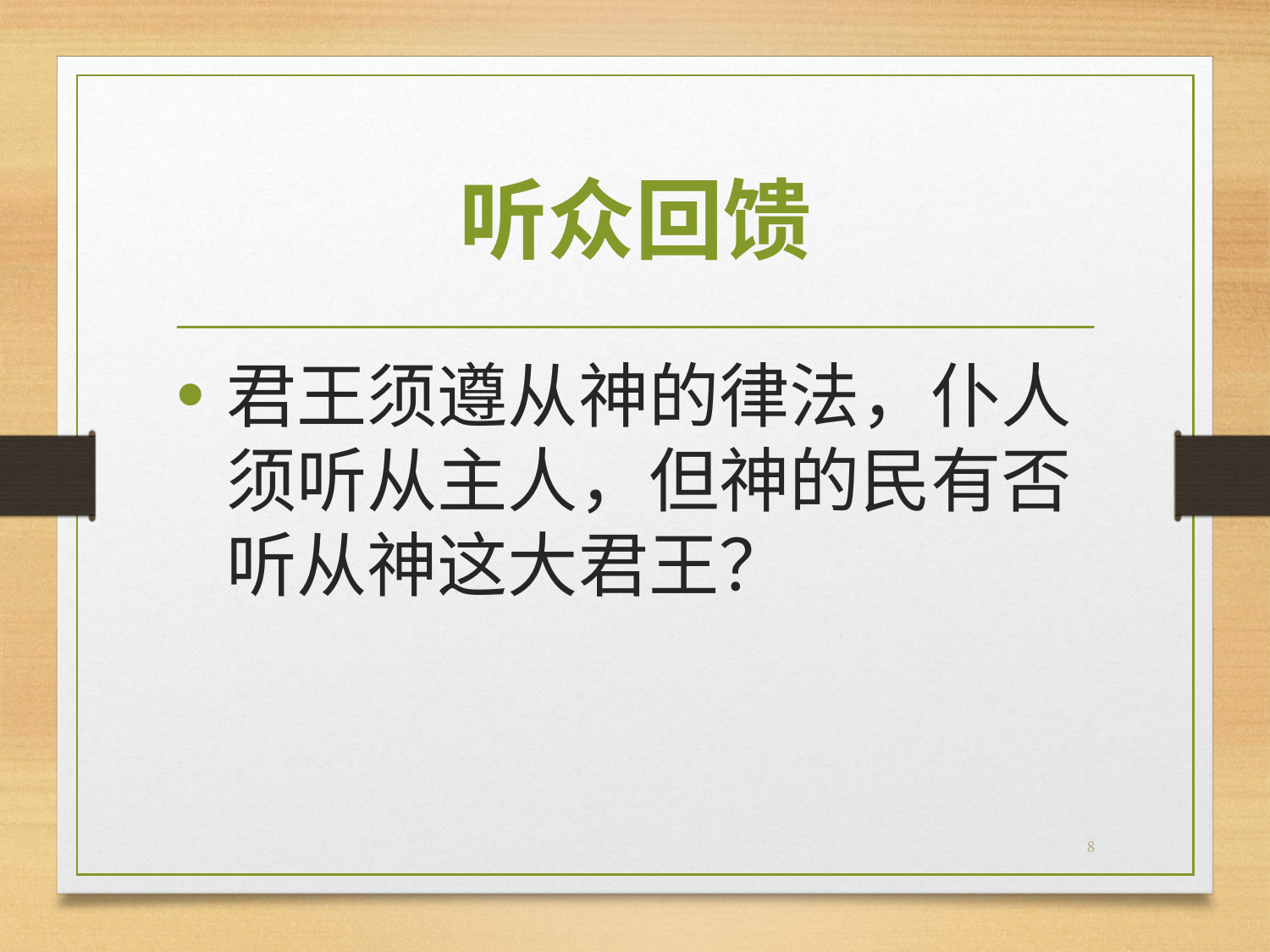

# 听众回馈
君王须遵从神的律法，仆人须听从主人，但神的民有否听从神这大君王？
8